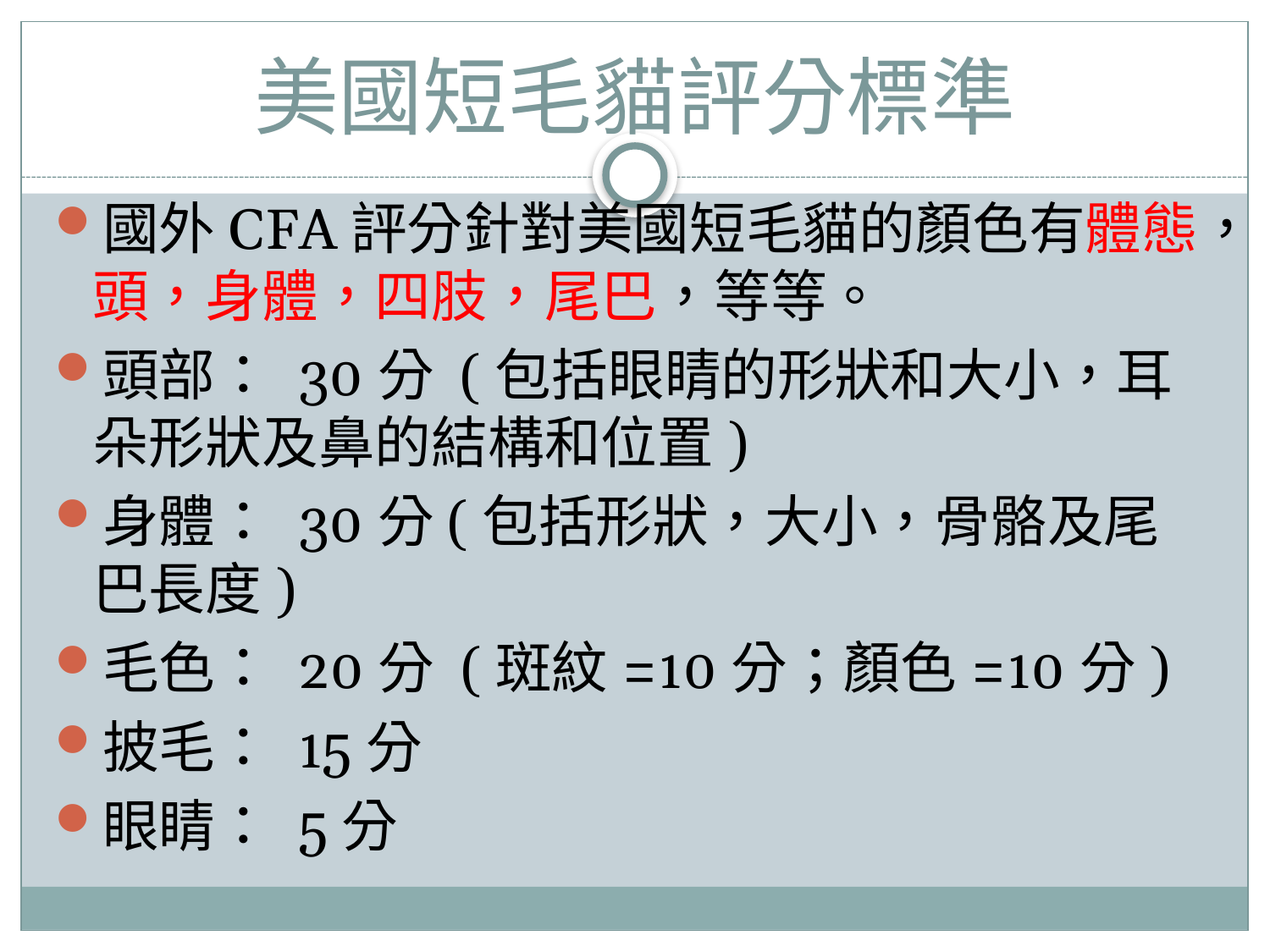

# 美國短毛貓評分標準
國外CFA評分針對美國短毛貓的顏色有體態，頭，身體，四肢，尾巴，等等。
頭部： 30分 (包括眼睛的形狀和大小，耳朵形狀及鼻的結構和位置)
身體： 30分(包括形狀，大小，骨骼及尾巴長度)
毛色： 20分 (斑紋=10分；顏色=10分)
披毛： 15分
眼睛： 5分